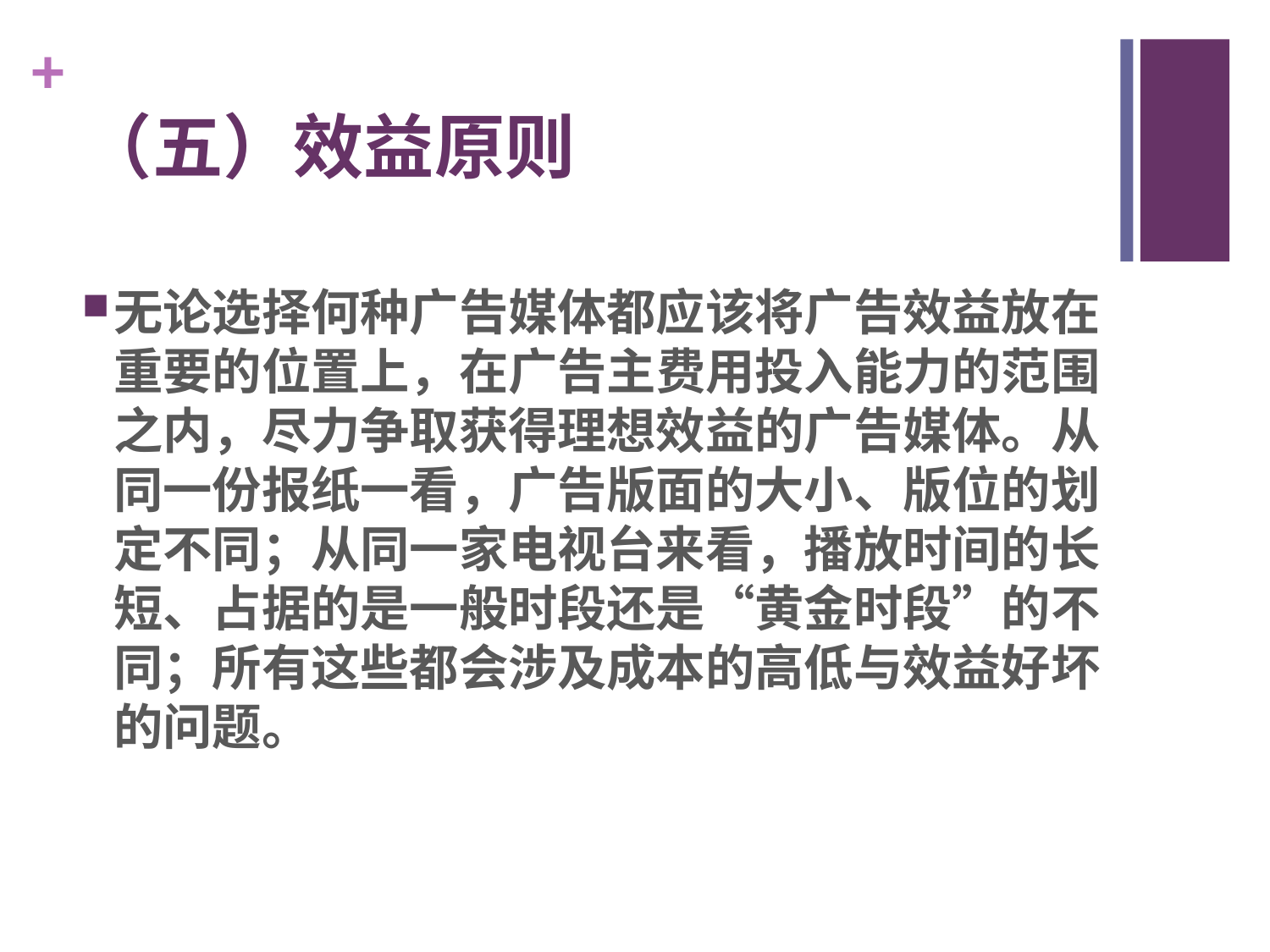

# （五）效益原则
无论选择何种广告媒体都应该将广告效益放在重要的位置上，在广告主费用投入能力的范围之内，尽力争取获得理想效益的广告媒体。从同一份报纸一看，广告版面的大小、版位的划定不同；从同一家电视台来看，播放时间的长短、占据的是一般时段还是“黄金时段”的不同；所有这些都会涉及成本的高低与效益好坏的问题。